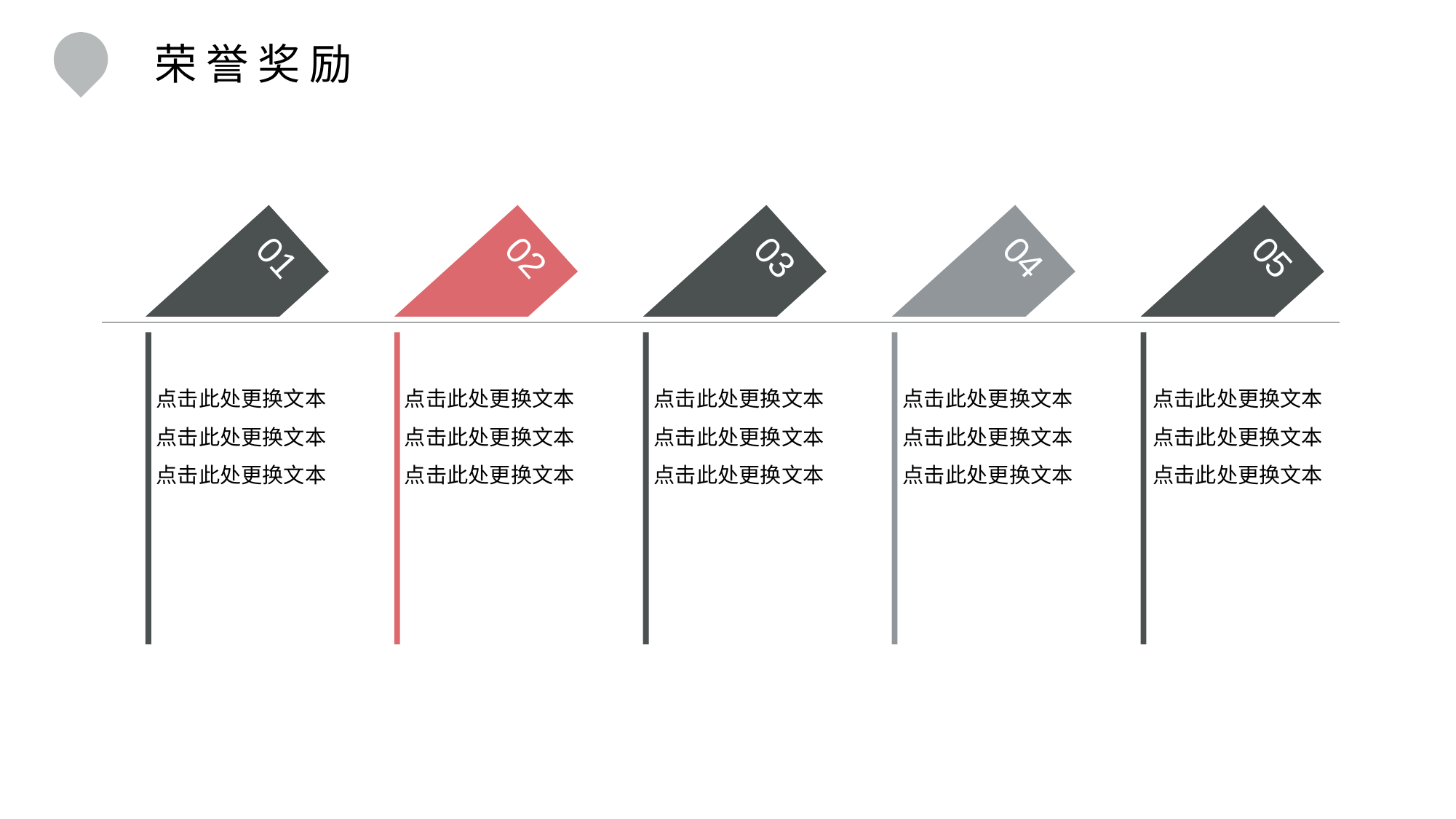

荣誉奖励
01
02
03
04
05

点击此处更换文本点击此处更换文本点击此处更换文本
点击此处更换文本点击此处更换文本点击此处更换文本
点击此处更换文本点击此处更换文本点击此处更换文本
点击此处更换文本点击此处更换文本点击此处更换文本
点击此处更换文本点击此处更换文本点击此处更换文本